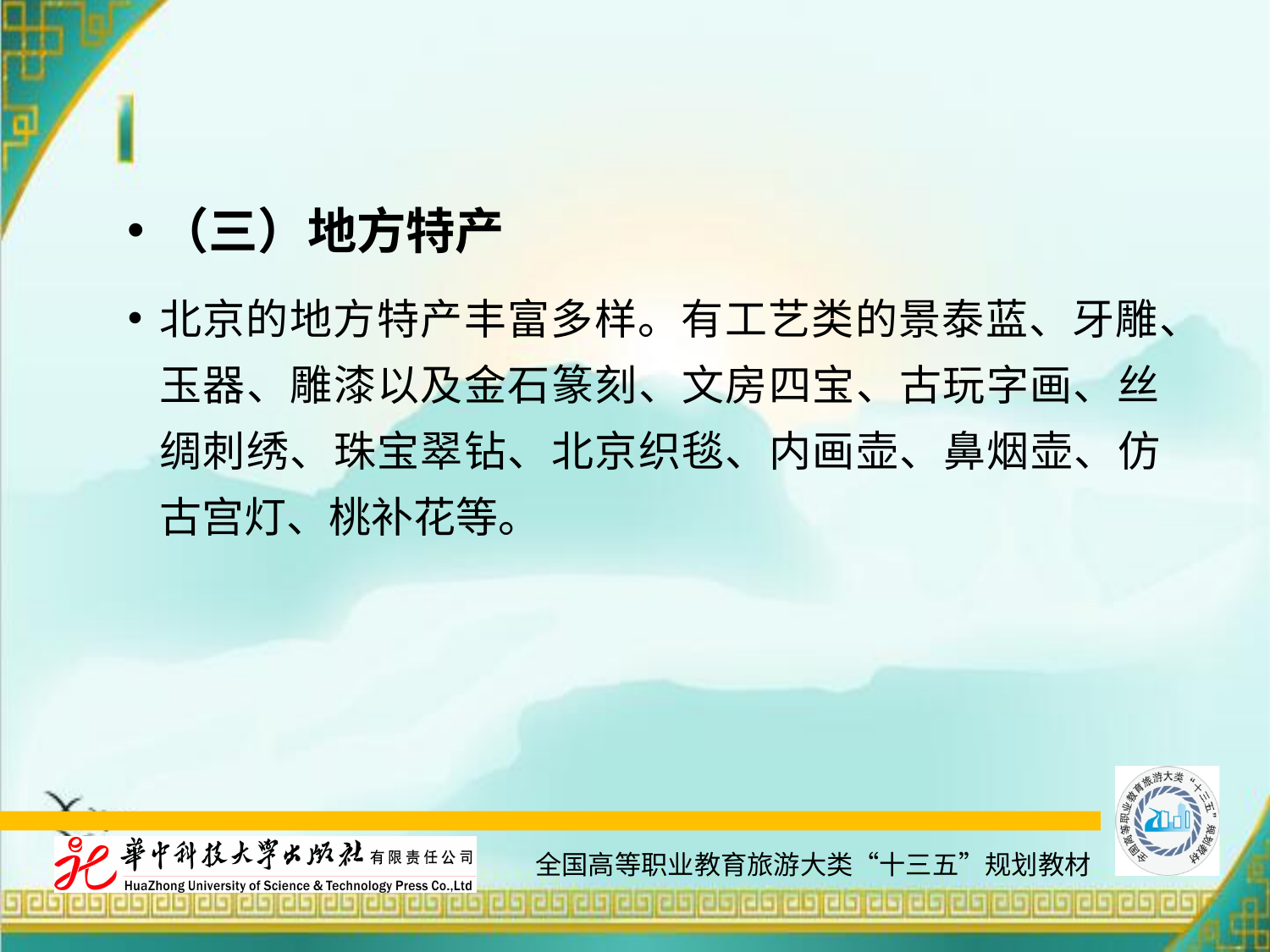

#
（三）地方特产
北京的地方特产丰富多样。有工艺类的景泰蓝、牙雕、玉器、雕漆以及金石篆刻、文房四宝、古玩字画、丝绸刺绣、珠宝翠钻、北京织毯、内画壶、鼻烟壶、仿古宫灯、桃补花等。